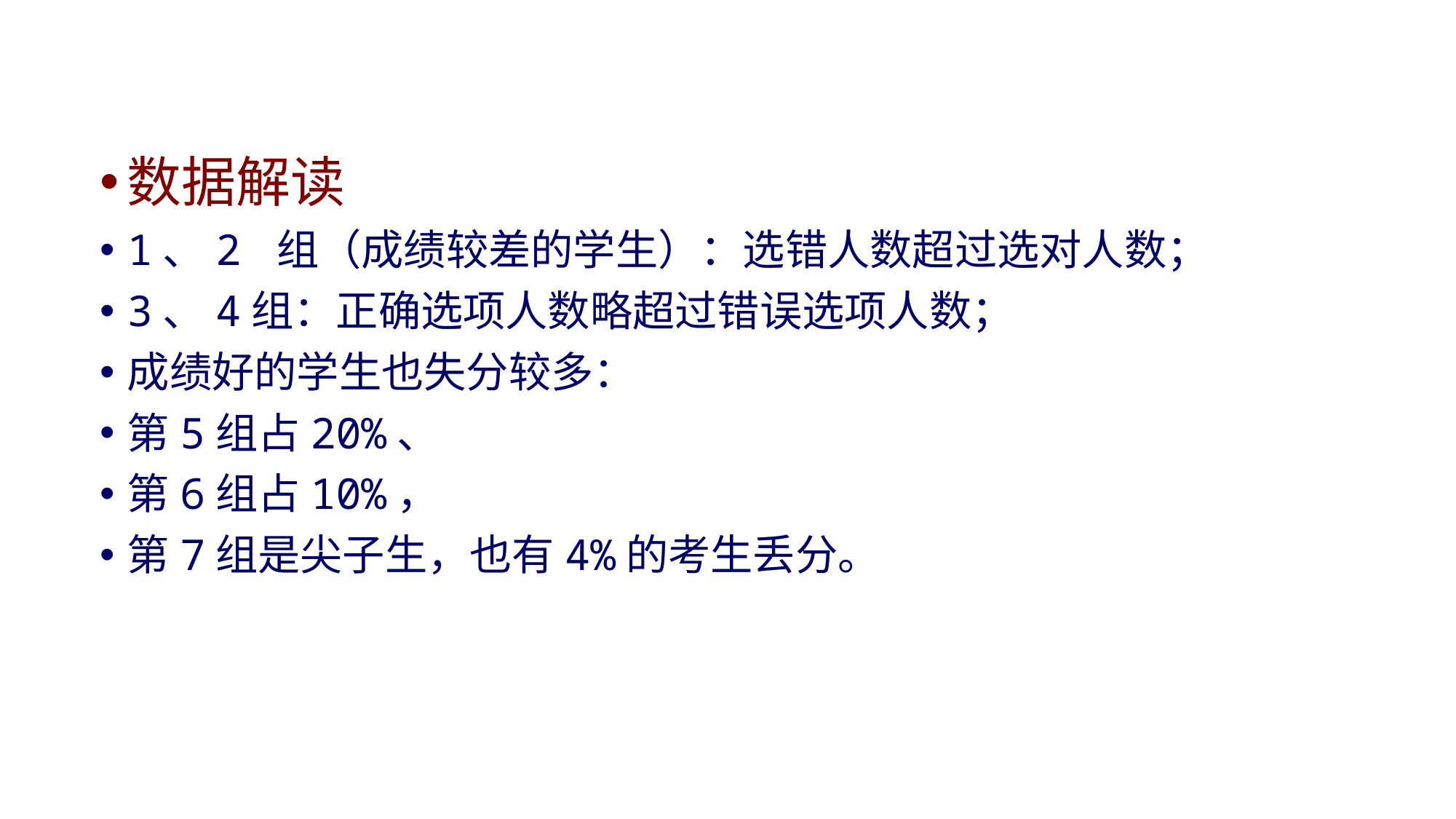

数据解读
1、2 组（成绩较差的学生）：选错人数超过选对人数；
3、4组：正确选项人数略超过错误选项人数；
成绩好的学生也失分较多：
第5组占20%、
第6组占10%，
第7组是尖子生，也有4%的考生丢分。